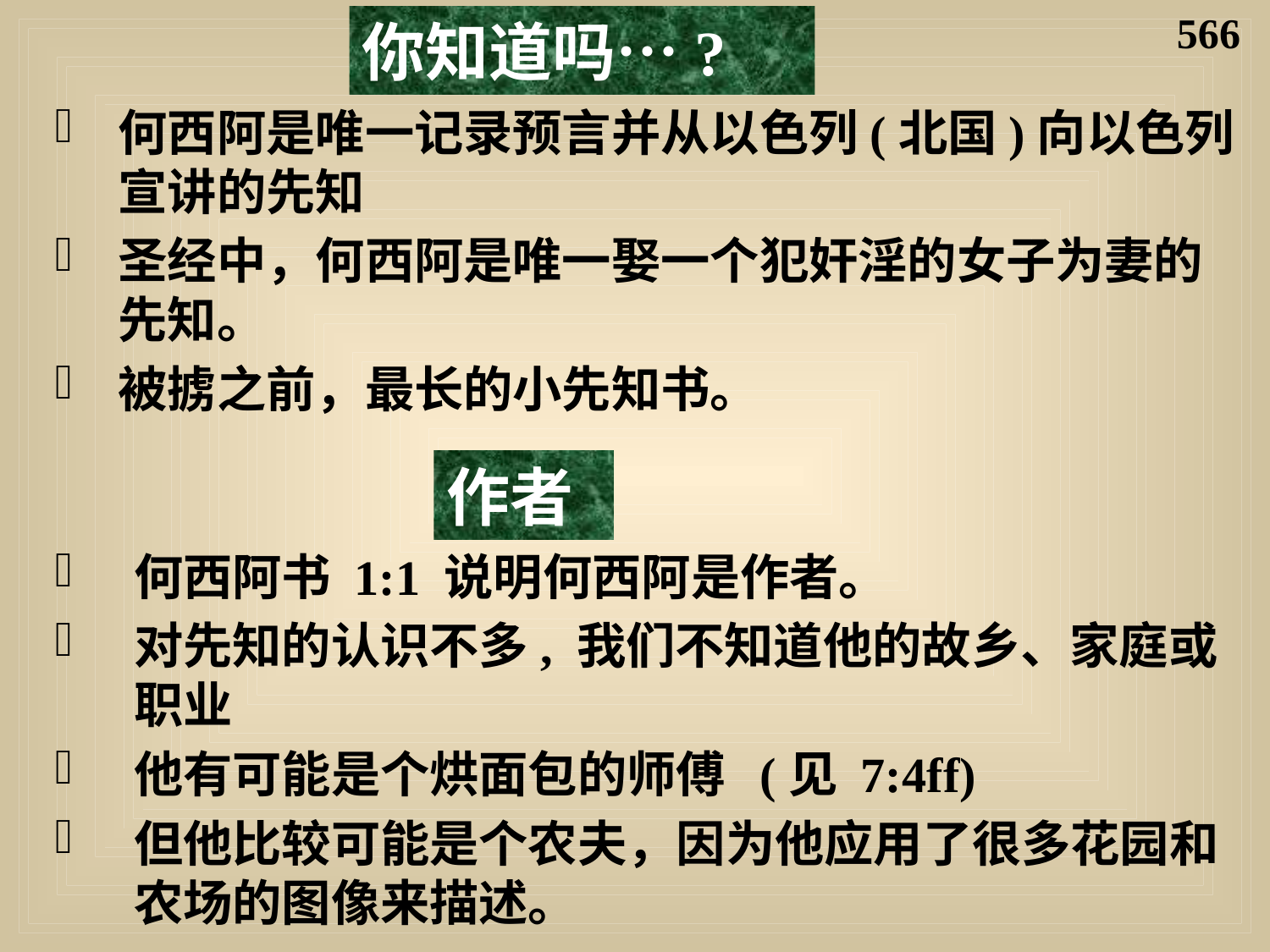

566
你知道吗…?
何西阿是唯一记录预言并从以色列(北国)向以色列宣讲的先知
圣经中，何西阿是唯一娶一个犯奸淫的女子为妻的先知。
被掳之前，最长的小先知书。
作者
何西阿书 1:1 说明何西阿是作者。
对先知的认识不多, 我们不知道他的故乡、家庭或职业
他有可能是个烘面包的师傅  (见 7:4ff)
但他比较可能是个农夫，因为他应用了很多花园和农场的图像来描述。